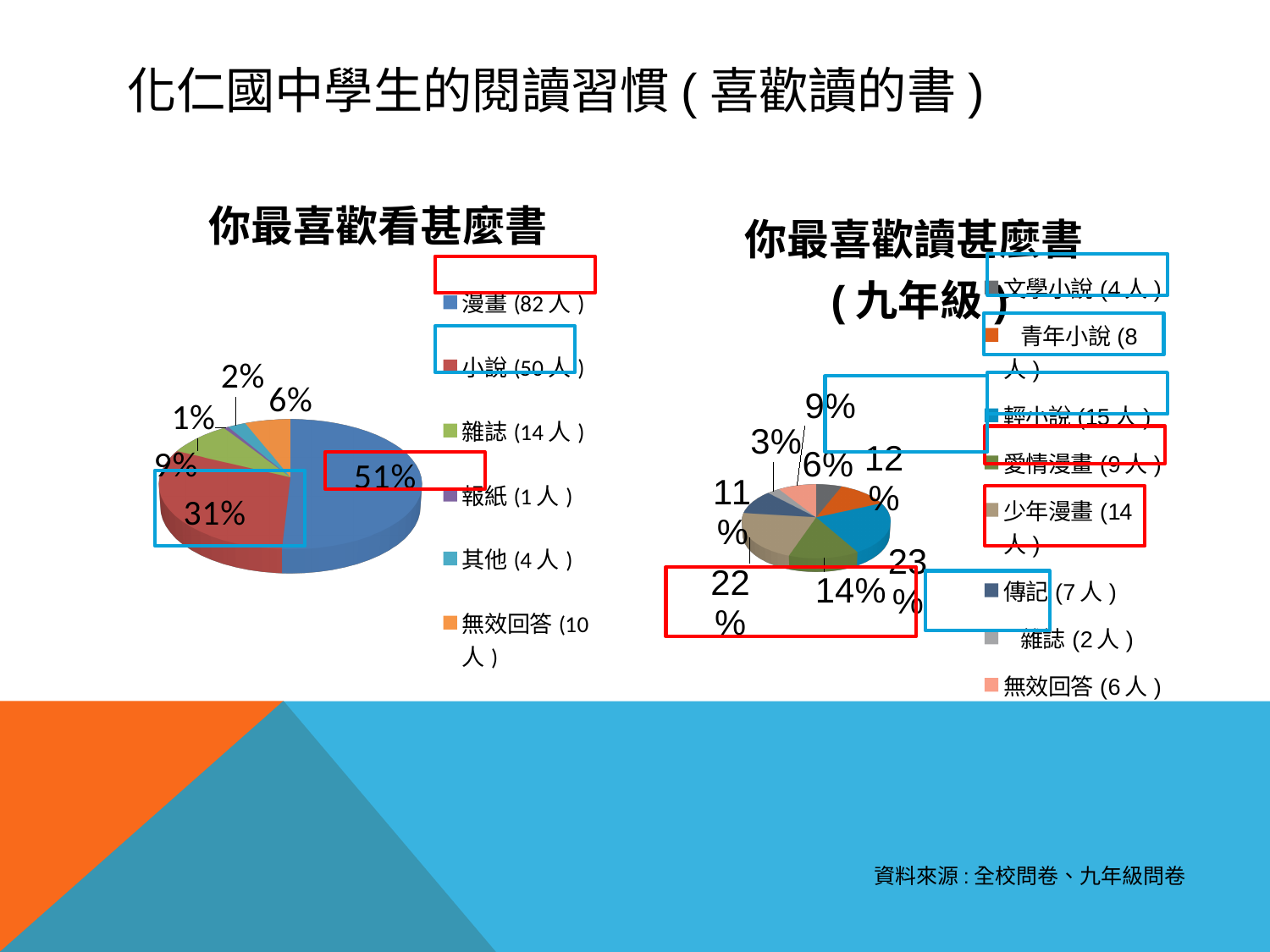

# 化仁國中學生的閱讀習慣(喜歡讀的書)

[unsupported chart]

[unsupported chart]

資料來源:全校問卷、九年級問卷